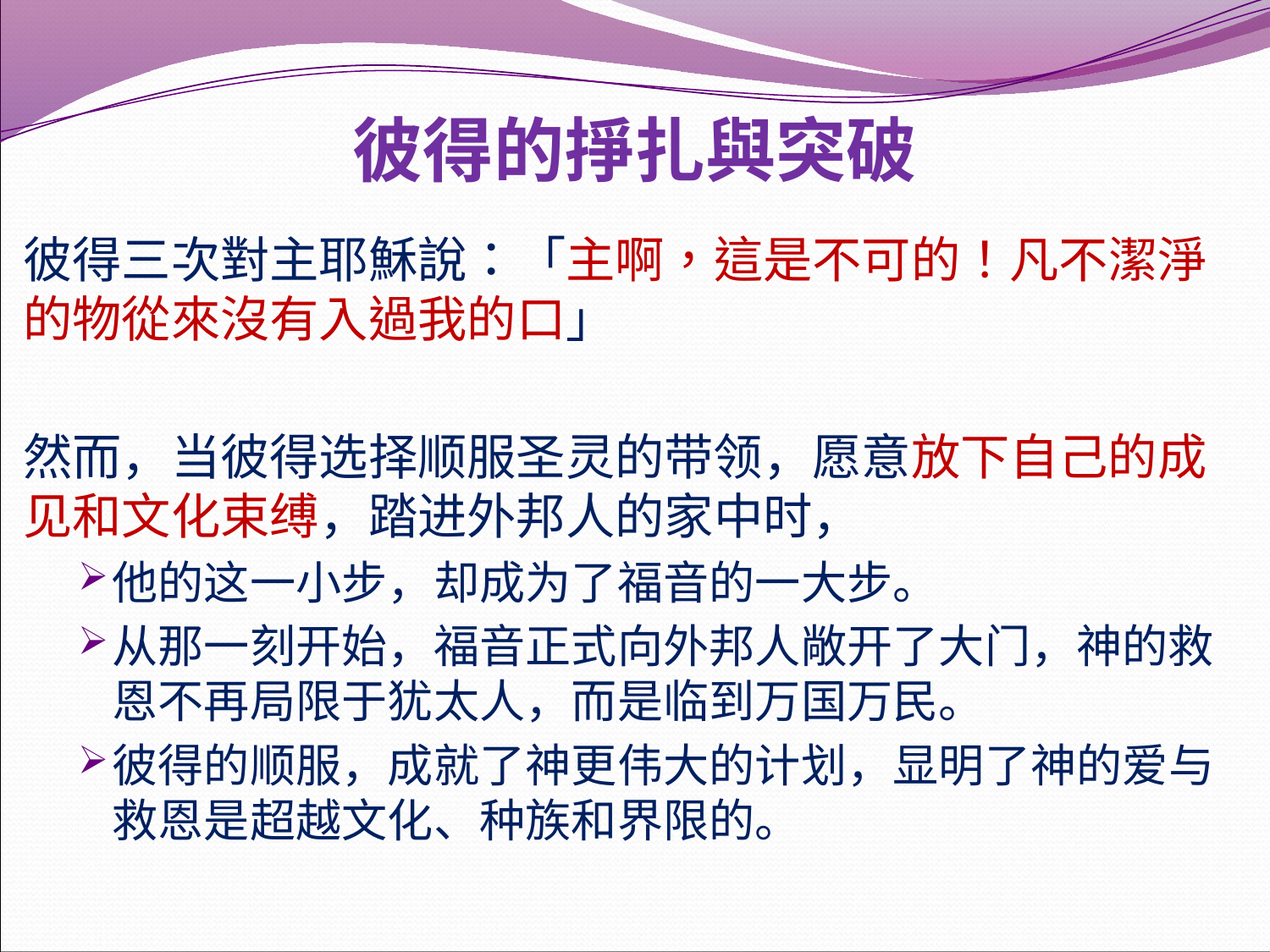

# 彼得的掙扎與突破
彼得三次對主耶穌說：「主啊，這是不可的！凡不潔淨的物從來沒有入過我的口」

然而，当彼得选择顺服圣灵的带领，愿意放下自己的成见和文化束缚，踏进外邦人的家中时，
他的这一小步，却成为了福音的一大步。
从那一刻开始，福音正式向外邦人敞开了大门，神的救恩不再局限于犹太人，而是临到万国万民。
彼得的顺服，成就了神更伟大的计划，显明了神的爱与救恩是超越文化、种族和界限的。